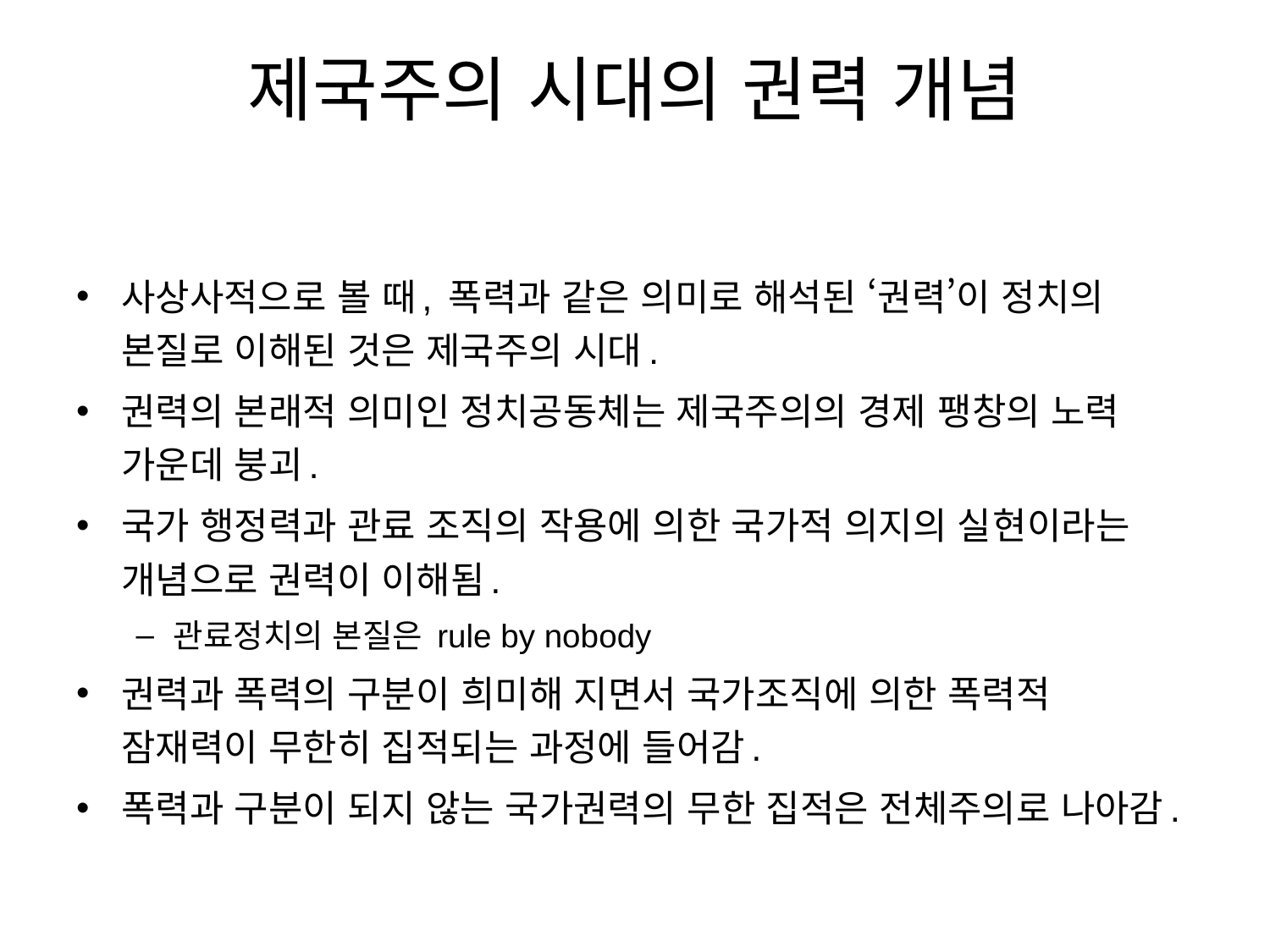

# 제국주의 시대의 권력 개념

사상사적으로 볼 때, 폭력과 같은 의미로 해석된 ‘권력’이 정치의 본질로 이해된 것은 제국주의 시대.
권력의 본래적 의미인 정치공동체는 제국주의의 경제 팽창의 노력 가운데 붕괴.
국가 행정력과 관료 조직의 작용에 의한 국가적 의지의 실현이라는 개념으로 권력이 이해됨.
관료정치의 본질은 rule by nobody
권력과 폭력의 구분이 희미해 지면서 국가조직에 의한 폭력적 잠재력이 무한히 집적되는 과정에 들어감.
폭력과 구분이 되지 않는 국가권력의 무한 집적은 전체주의로 나아감.